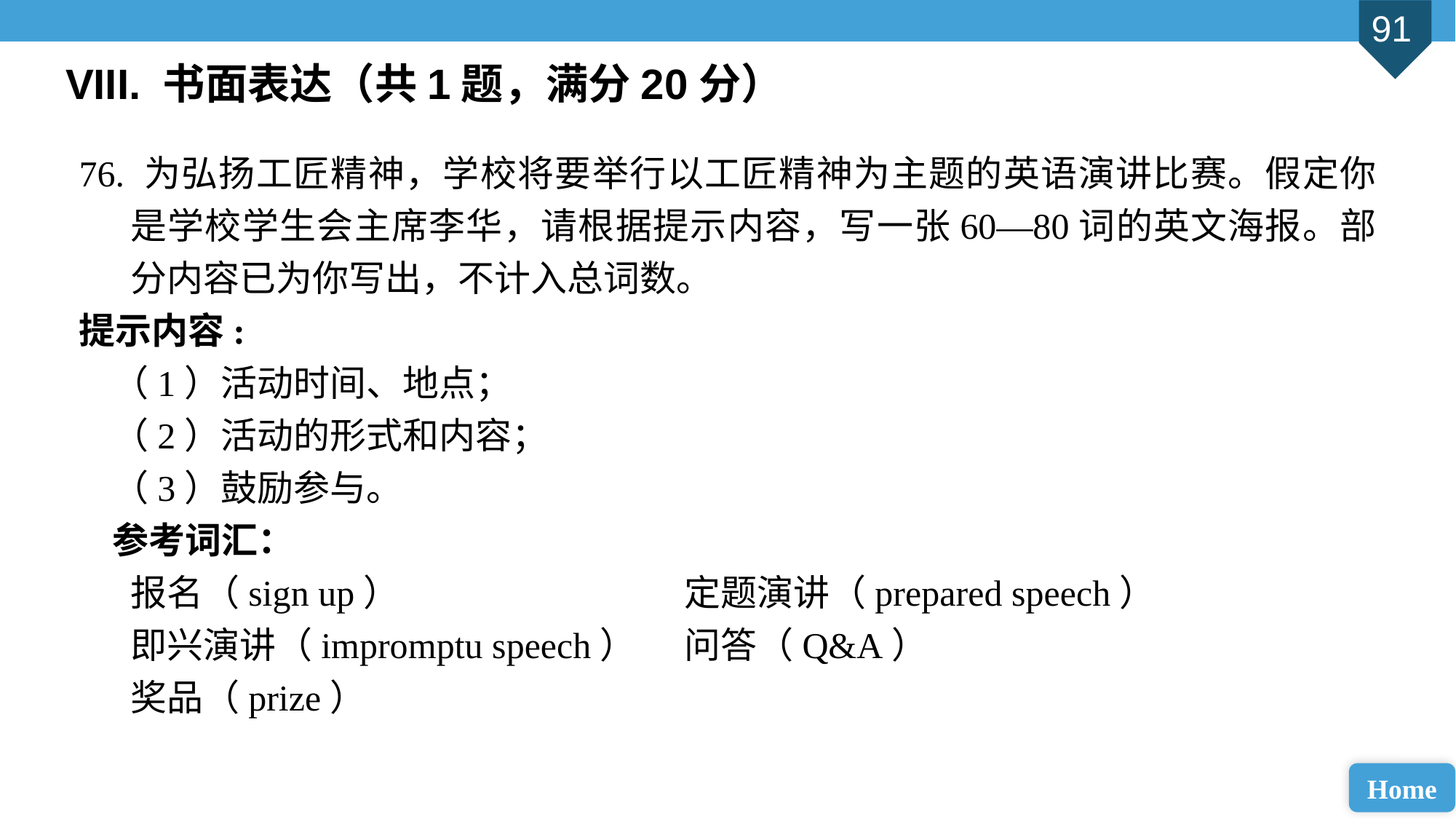

VIII. 书面表达（共1题，满分20分）
76. 为弘扬工匠精神，学校将要举行以工匠精神为主题的英语演讲比赛。假定你是学校学生会主席李华，请根据提示内容，写一张60—80词的英文海报。部分内容已为你写出，不计入总词数。
提示内容:
   （1）活动时间、地点；
   （2）活动的形式和内容；
   （3）鼓励参与。
   参考词汇：
   	报名（sign up） 	 	 	 定题演讲（prepared speech）
即兴演讲（impromptu speech）	 问答（Q&A）
奖品（prize）